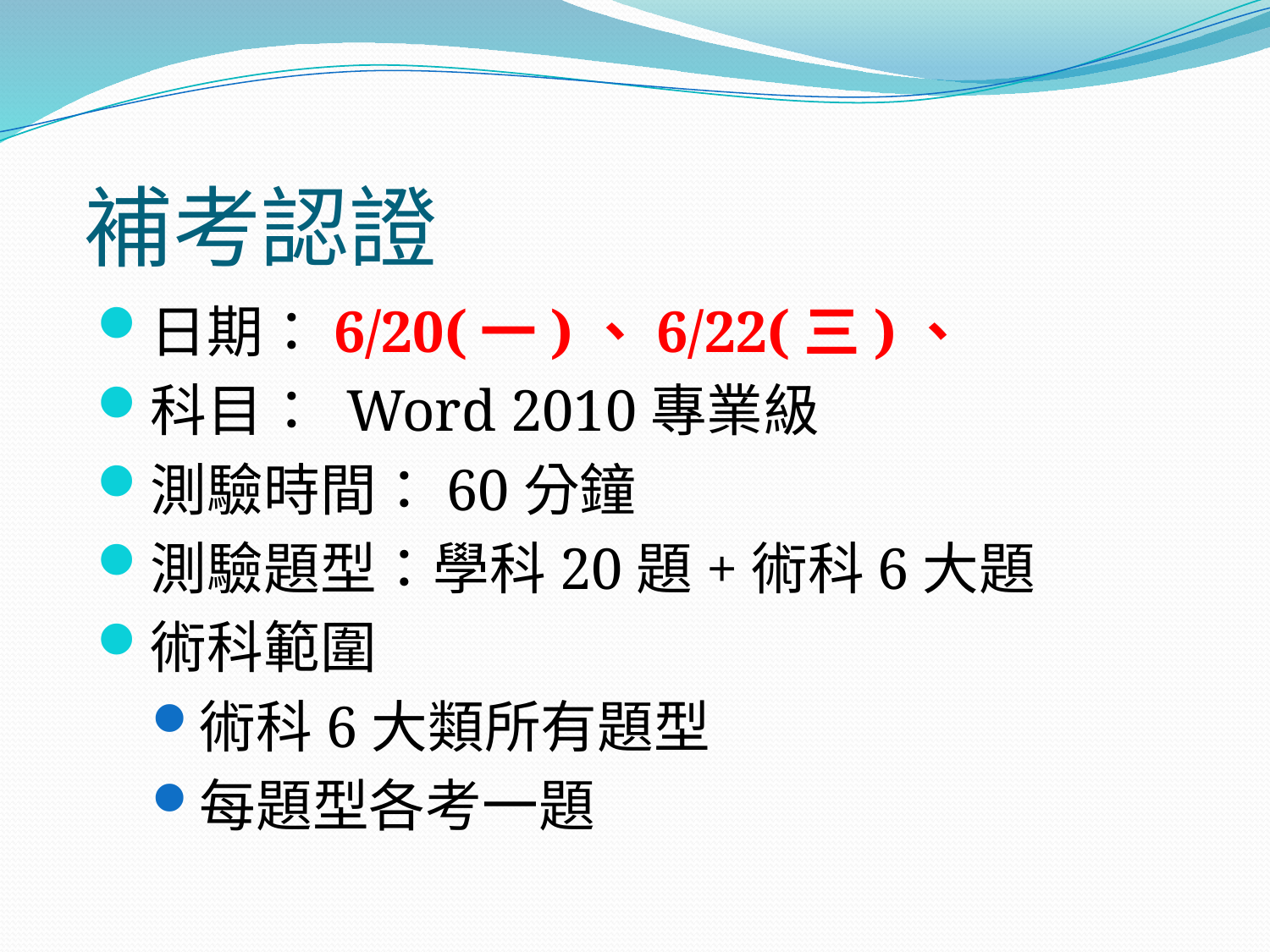

補考認證
日期：6/20(一)、6/22(三)、
科目： Word 2010專業級
測驗時間：60分鐘
測驗題型：學科20題+術科6大題
術科範圍
術科6大類所有題型
每題型各考一題